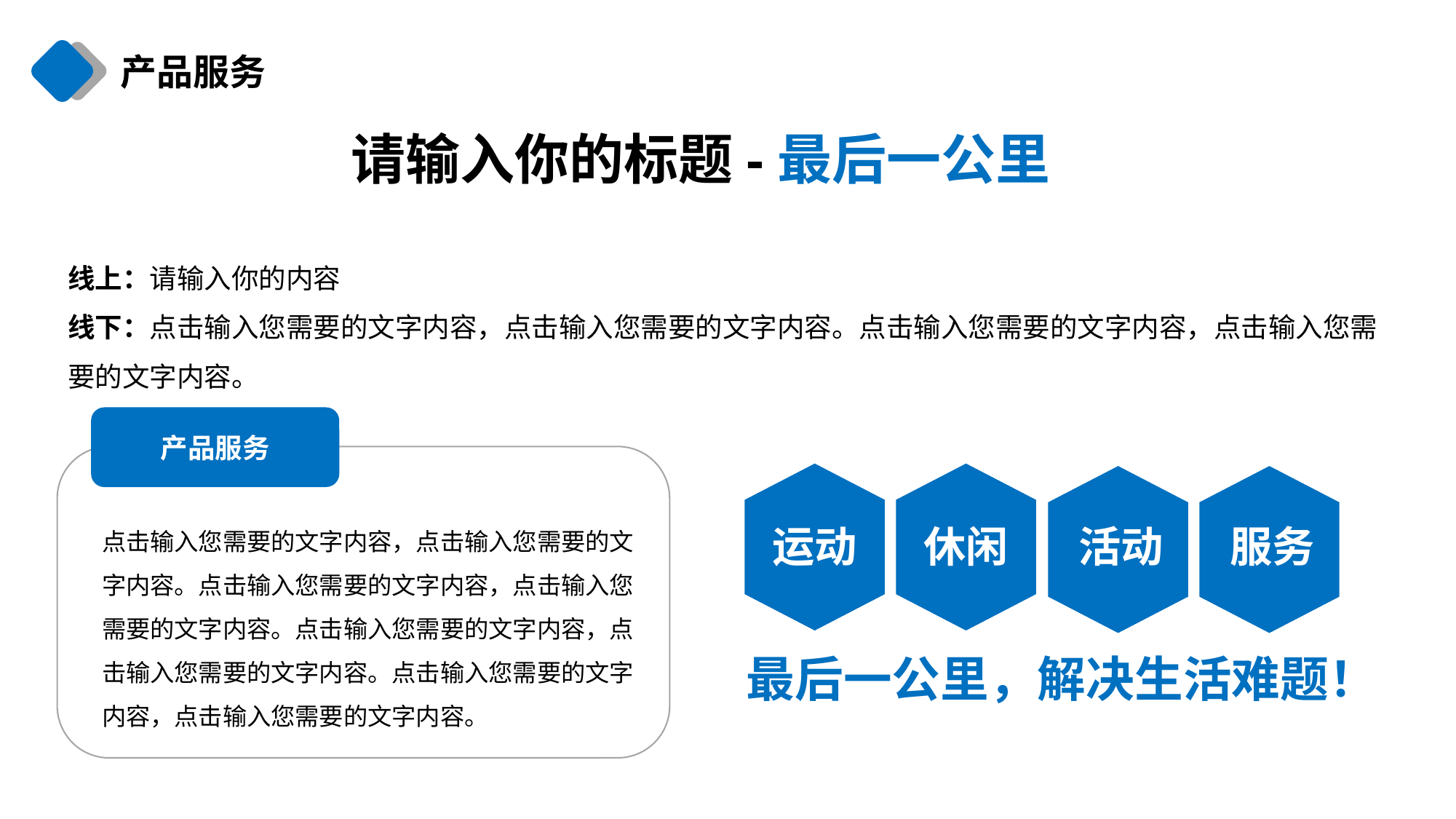

产品服务
请输入你的标题-最后一公里
线上：请输入你的内容
线下：点击输入您需要的文字内容，点击输入您需要的文字内容。点击输入您需要的文字内容，点击输入您需要的文字内容。
产品服务

点击输入您需要的文字内容，点击输入您需要的文字内容。点击输入您需要的文字内容，点击输入您需要的文字内容。点击输入您需要的文字内容，点击输入您需要的文字内容。点击输入您需要的文字内容，点击输入您需要的文字内容。

运动
休闲
活动
服务
最后一公里，解决生活难题！